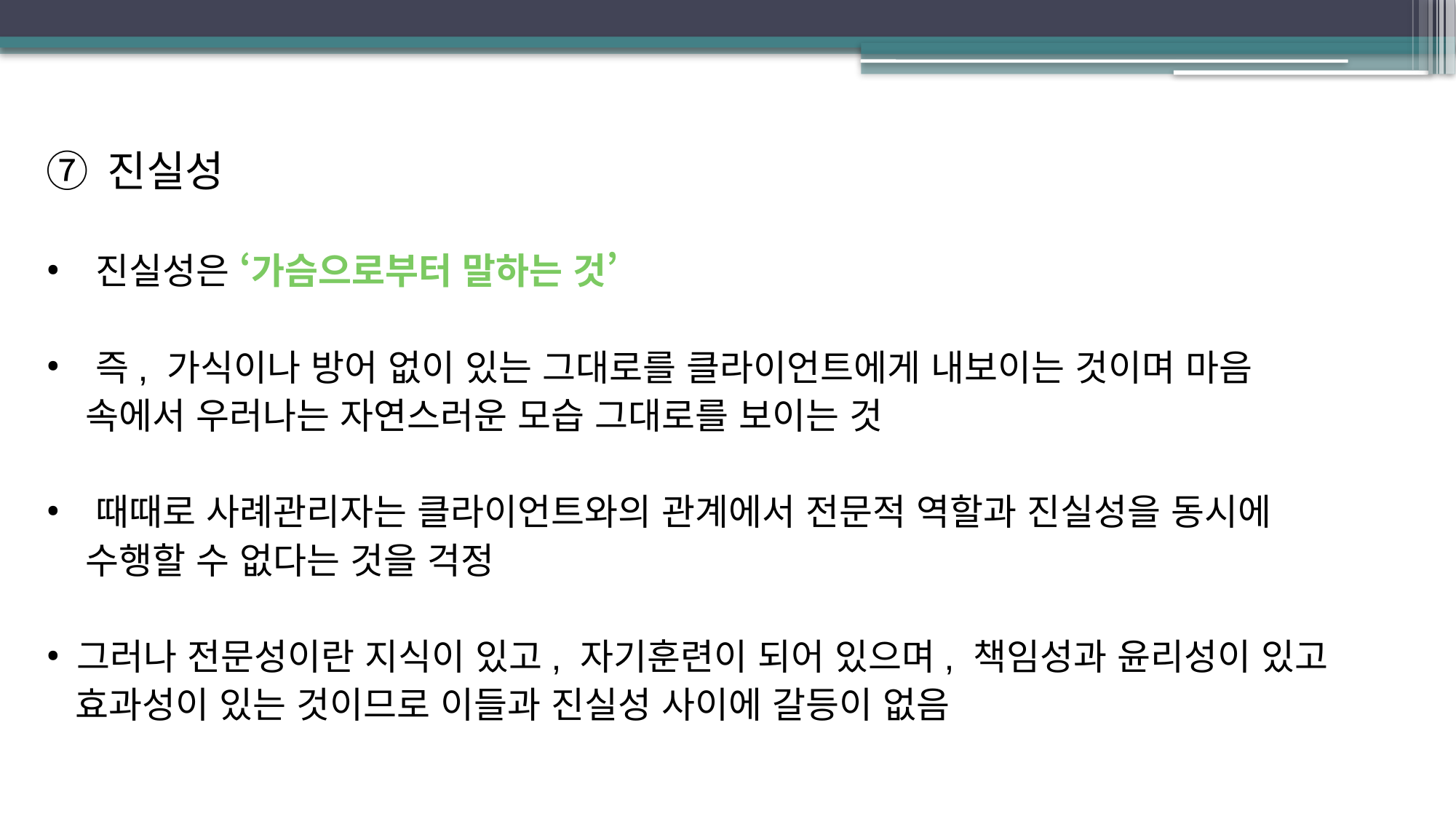

진실성

 진실성은 ‘가슴으로부터 말하는 것’

 즉, 가식이나 방어 없이 있는 그대로를 클라이언트에게 내보이는 것이며 마음
   속에서 우러나는 자연스러운 모습 그대로를 보이는 것

 때때로 사례관리자는 클라이언트와의 관계에서 전문적 역할과 진실성을 동시에
   수행할 수 없다는 것을 걱정

그러나 전문성이란 지식이 있고, 자기훈련이 되어 있으며, 책임성과 윤리성이 있고
  효과성이 있는 것이므로 이들과 진실성 사이에 갈등이 없음